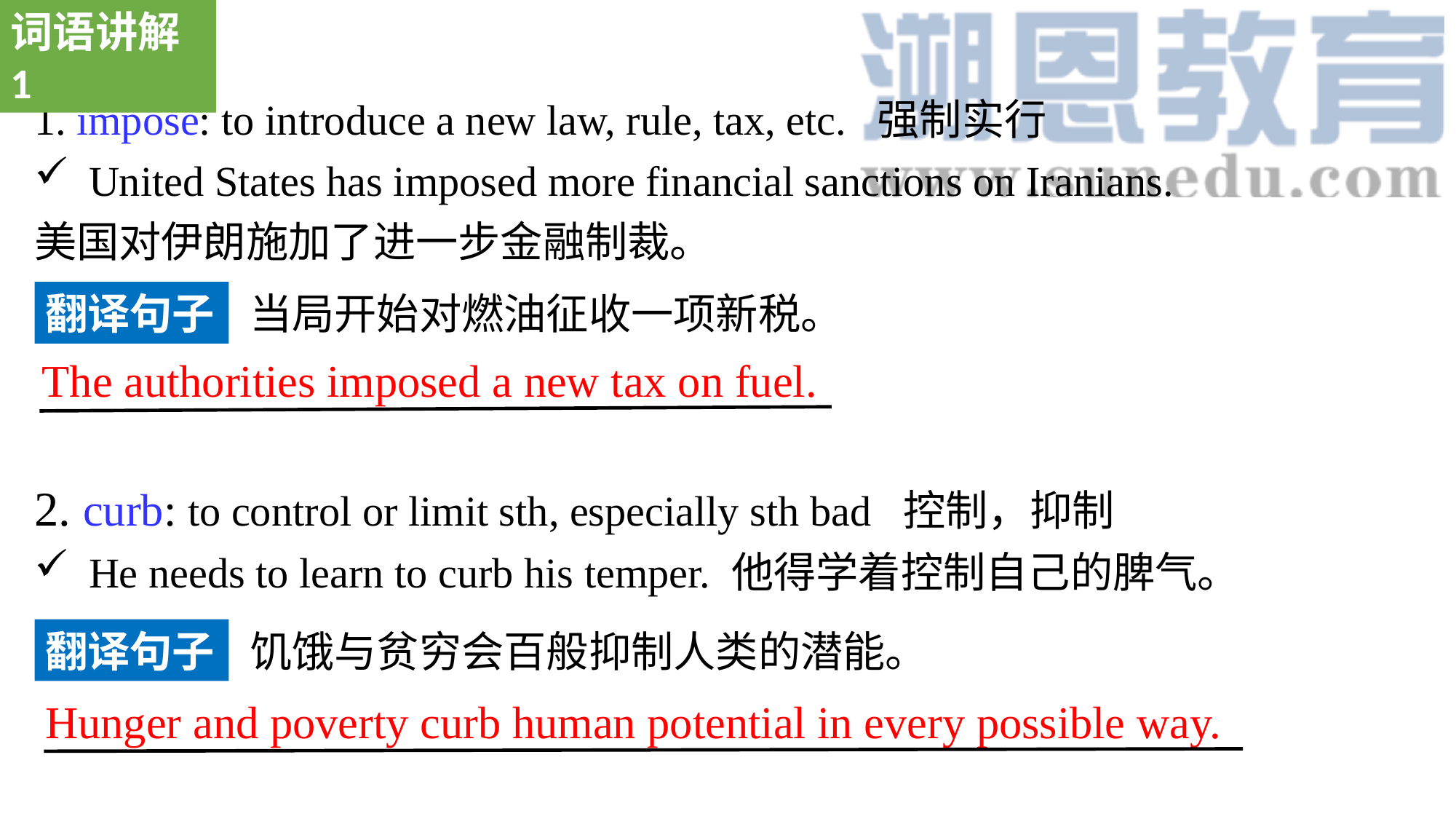

词语讲解1
1. impose: to introduce a new law, rule, tax, etc.  强制实行
United States has imposed more financial sanctions on Iranians.
美国对伊朗施加了进一步金融制裁。

2. curb: to control or limit sth, especially sth bad  控制，抑制
He needs to learn to curb his temper. 他得学着控制自己的脾气。
翻译句子
当局开始对燃油征收一项新税。
The authorities imposed a new tax on fuel.
翻译句子

饥饿与贫穷会百般抑制人类的潜能。
Hunger and poverty curb human potential in every possible way.